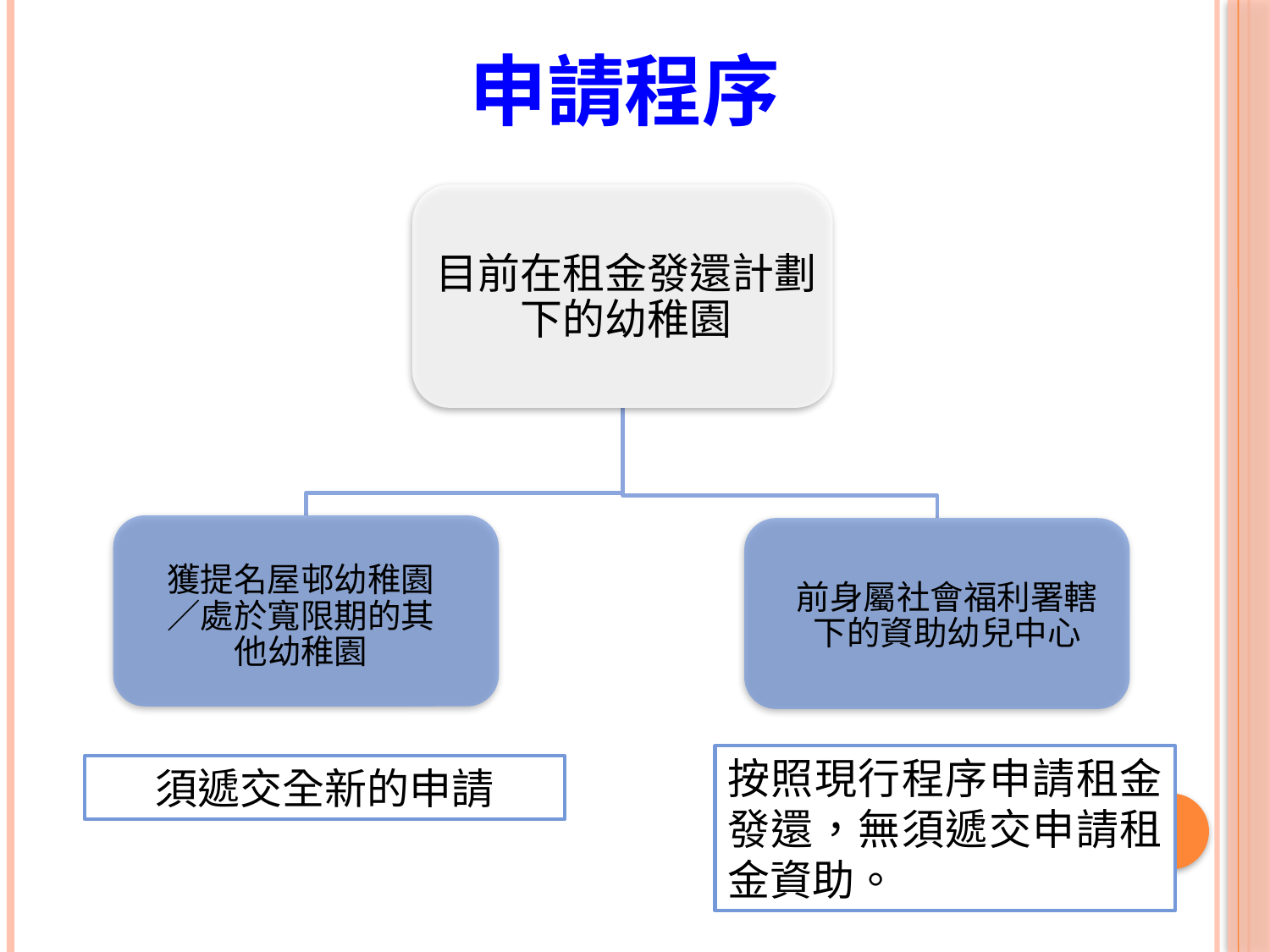

申請程序
目前在租金發還計劃下的幼稚園
獲提名屋邨幼稚園／處於寬限期的其他幼稚園
前身屬社會福利署轄下的資助幼兒中心
按照現行程序申請租金發還，無須遞交申請租金資助。
須遞交全新的申請